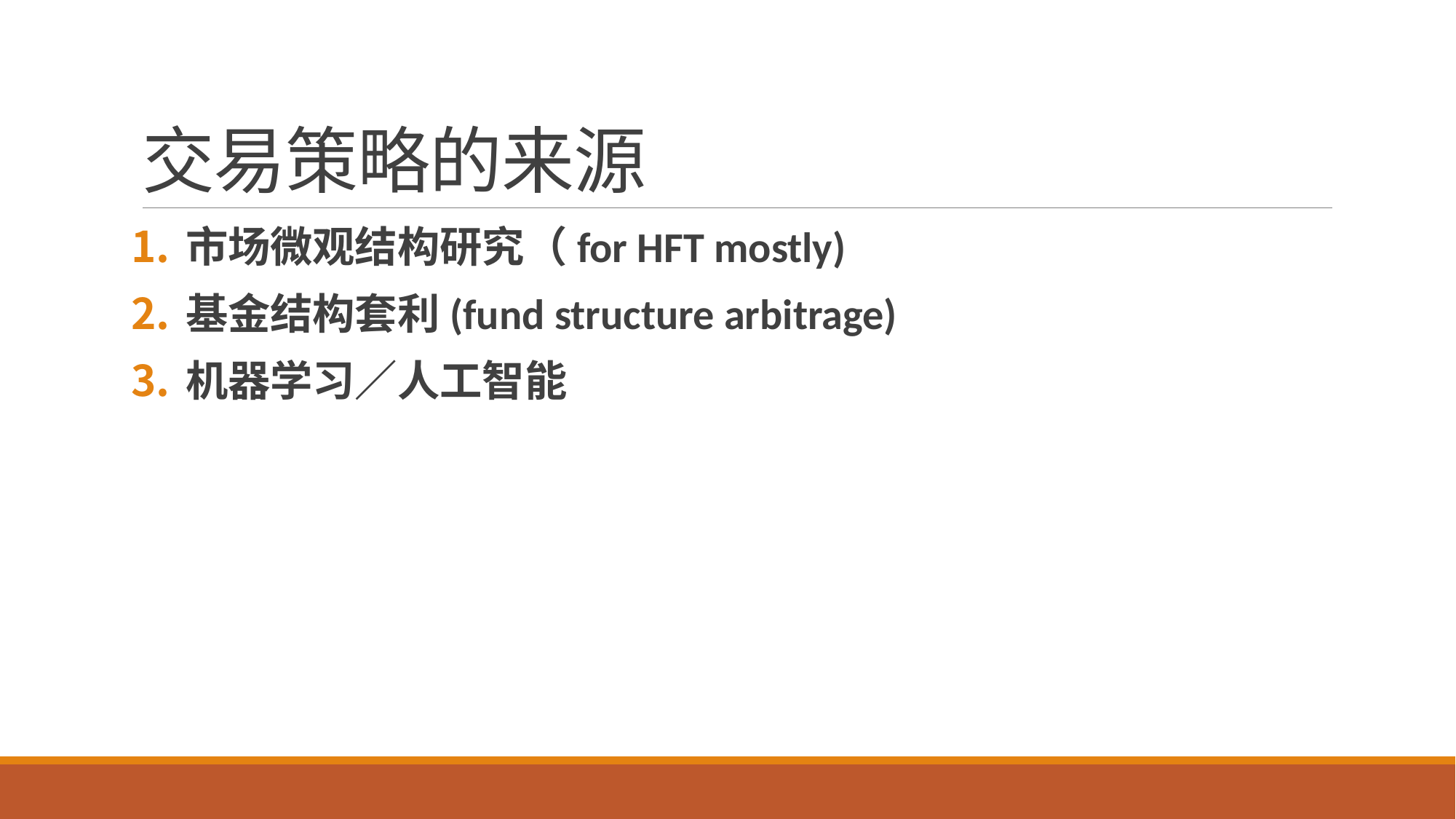

# 交易策略的来源
市场微观结构研究（for HFT mostly)
基金结构套利(fund structure arbitrage)
机器学习／人工智能